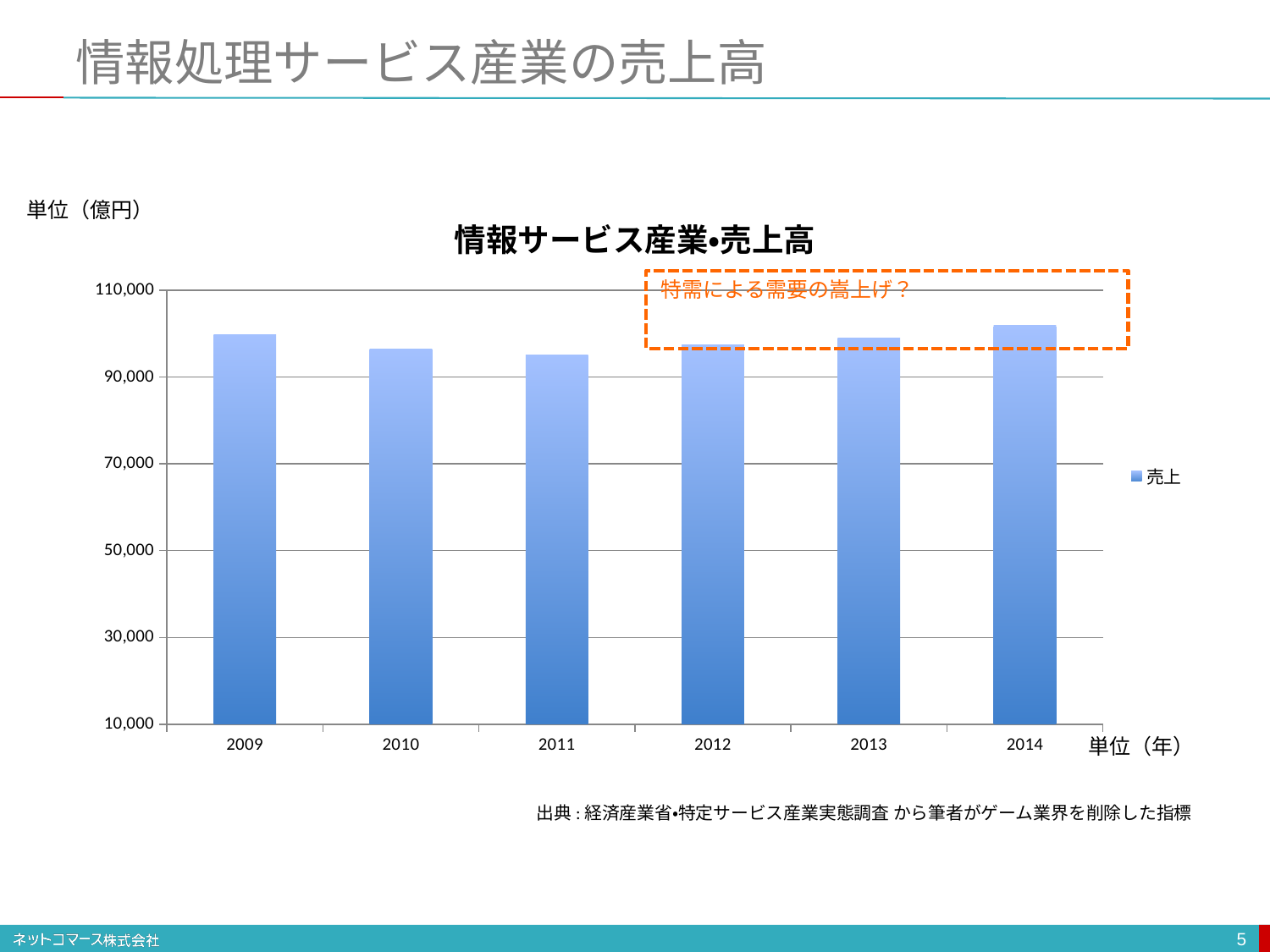

情報処理サービス産業の売上高

### Chart: 情報サービス産業・売上高

| Category | 売上 |
|---|---|
| 2009.0 | 99782820.0 |
| 2010.0 | 96549850.0 |
| 2011.0 | 95147080.0 |
| 2012.0 | 97423930.0 |
| 2013.0 | 98901920.0 |
| 2014.0 | 101821500.0 |
単位（億円）
特需による需要の嵩上げ？

単位（年）
出典:経済産業省・特定サービス産業実態調査 から筆者がゲーム業界を削除した指標
5